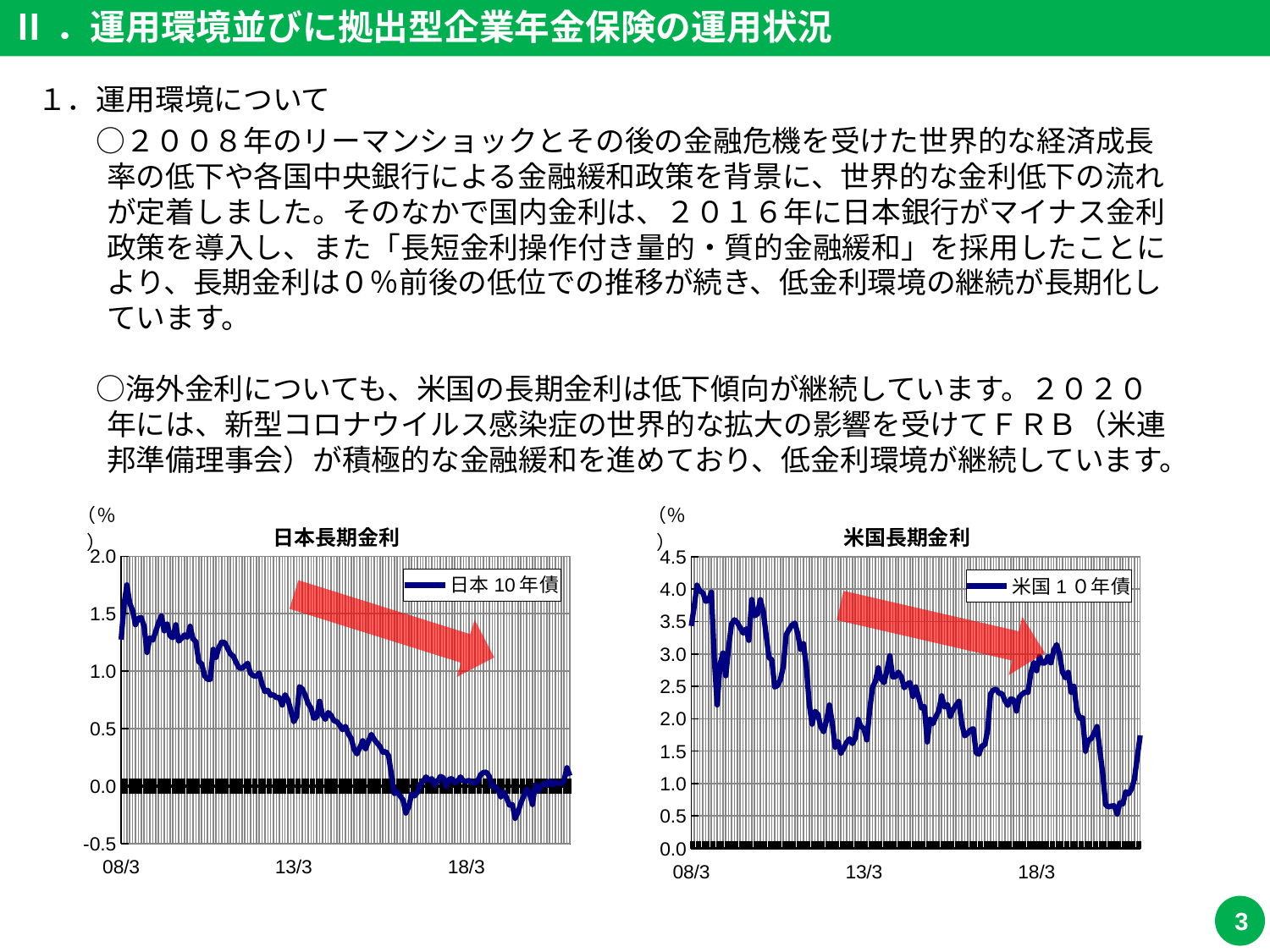

# Ⅱ．運用環境並びに拠出型企業年金保険の運用状況
１．運用環境について
　　○２００８年のリーマンショックとその後の金融危機を受けた世界的な経済成長率の低下や各国中央銀行による金融緩和政策を背景に、世界的な金利低下の流れが定着しました。そのなかで国内金利は、２０１６年に日本銀行がマイナス金利政策を導入し、また「長短金利操作付き量的・質的金融緩和」を採用したことにより、長期金利は０％前後の低位での推移が続き、低金利環境の継続が長期化しています。

　　○海外金利についても、米国の長期金利は低下傾向が継続しています。２０２０年には、新型コロナウイルス感染症の世界的な拡大の影響を受けてＦＲＢ（米連邦準備理事会）が積極的な金融緩和を進めており、低金利環境が継続しています。

### Chart: 日本長期金利

| Category | 日本10年債 |
|---|---|
| 08/3 | 1.2745 |
|  | 1.575 |
|  | 1.75 |
|  | 1.59 |
|  | 1.528 |
|  | 1.4039999999999981 |
|  | 1.46 |
|  | 1.4649999999999992 |
|  | 1.3900000000000001 |
|  | 1.163 |
|  | 1.288999999999999 |
|  | 1.27 |
| 09/3 | 1.342 |
|  | 1.42 |
|  | 1.4789999999999992 |
|  | 1.35 |
|  | 1.41 |
|  | 1.306 |
|  | 1.290999999999999 |
|  | 1.4039999999999981 |
|  | 1.260999999999999 |
|  | 1.284999999999999 |
|  | 1.314999999999999 |
|  | 1.294999999999999 |
| 10/3 | 1.3900000000000001 |
|  | 1.28 |
|  | 1.254999999999999 |
|  | 1.081 |
|  | 1.064999999999999 |
|  | 0.9600000000000004 |
|  | 0.93 |
|  | 0.929 |
|  | 1.1900000000000008 |
|  | 1.12 |
|  | 1.2089999999999992 |
|  | 1.252999999999999 |
| 11/3 | 1.2489999999999992 |
|  | 1.2 |
|  | 1.149999999999999 |
|  | 1.131 |
|  | 1.075 |
|  | 1.028999999999999 |
|  | 1.024999999999999 |
|  | 1.044999999999999 |
|  | 1.068 |
|  | 0.98 |
|  | 0.9600000000000004 |
|  | 0.9550000000000004 |
| 12/3 | 0.984 |
|  | 0.885 |
|  | 0.823 |
|  | 0.8330000000000004 |
|  | 0.79 |
|  | 0.794 |
|  | 0.7700000000000005 |
|  | 0.7700000000000005 |
|  | 0.7050000000000004 |
|  | 0.795 |
|  | 0.7490000000000004 |
|  | 0.6590000000000006 |
| 13/3 | 0.56 |
|  | 0.6050000000000004 |
|  | 0.8650000000000004 |
|  | 0.8450000000000004 |
|  | 0.79 |
|  | 0.7190000000000004 |
|  | 0.68 |
|  | 0.59 |
|  | 0.6000000000000004 |
|  | 0.7380000000000004 |
|  | 0.6200000000000004 |
|  | 0.581 |
| 14/3 | 0.6400000000000005 |
|  | 0.6150000000000004 |
|  | 0.57 |
|  | 0.56 |
|  | 0.53 |
|  | 0.4900000000000002 |
|  | 0.52 |
|  | 0.455 |
|  | 0.4150000000000002 |
|  | 0.32000000000000023 |
|  | 0.2800000000000001 |
|  | 0.33500000000000035 |
| 15/3 | 0.39500000000000035 |
|  | 0.32500000000000023 |
|  | 0.39000000000000024 |
|  | 0.45 |
|  | 0.4050000000000001 |
|  | 0.3750000000000002 |
|  | 0.3450000000000001 |
|  | 0.2950000000000002 |
|  | 0.3000000000000002 |
|  | 0.265 |
|  | 0.09500000000000004 |
|  | -0.065 |
| 16/3 | -0.05 |
|  | -0.085 |
|  | -0.12000000000000002 |
|  | -0.234 |
|  | -0.1800000000000001 |
|  | -0.06900000000000003 |
|  | -0.085 |
|  | -0.055000000000000014 |
|  | 0.014999999999999998 |
|  | 0.041 |
|  | 0.081 |
|  | 0.05 |
| 17/3 | 0.065 |
|  | 0.010000000000000005 |
|  | 0.04000000000000002 |
|  | 0.08400000000000005 |
|  | 0.07300000000000001 |
|  | 0.0 |
|  | 0.06000000000000003 |
|  | 0.065 |
|  | 0.030000000000000002 |
|  | 0.04500000000000001 |
|  | 0.08000000000000004 |
|  | 0.04500000000000001 |
| 18/3 | 0.041 |
|  | 0.05 |
|  | 0.030000000000000002 |
|  | 0.025 |
|  | 0.046 |
|  | 0.1 |
|  | 0.12000000000000002 |
|  | 0.12100000000000002 |
|  | 0.085 |
|  | -0.0040000000000000036 |
|  | -0.0010000000000000009 |
|  | -0.030000000000000002 |
| 19/3 | -0.09500000000000004 |
|  | -0.05 |
|  | -0.1 |
|  | -0.165 |
|  | -0.16 |
|  | -0.2800000000000001 |
|  | -0.225 |
|  | -0.1450000000000001 |
|  | -0.085 |
|  | -0.025 |
|  | -0.065 |
|  | -0.16 |
| 20/3 | 0.010000000000000005 |
|  | -0.04200000000000002 |
|  | 0.0 |
|  | 0.025 |
|  | 0.010000000000000005 |
|  | 0.04500000000000001 |
|  | 0.010000000000000005 |
|  | 0.03500000000000001 |
|  | 0.025 |
|  | 0.02000000000000001 |
|  | 0.05 |
|  | 0.16 |
| 21/3 | 0.09000000000000002 |

### Chart: 米国長期金利

| Category | 米国1０年債 |
|---|---|
| 08/3 | 3.4305999999999988 |
|  | 3.7279000000000018 |
|  | 4.0595 |
|  | 3.969 |
|  | 3.9461999999999997 |
|  | 3.811599999999998 |
|  | 3.8234 |
|  | 3.952999999999998 |
|  | 2.92 |
|  | 2.212299999999998 |
|  | 2.8403 |
|  | 3.0131 |
| 09/3 | 2.6629 |
|  | 3.1149999999999998 |
|  | 3.463 |
|  | 3.527 |
|  | 3.483 |
|  | 3.403 |
|  | 3.32 |
|  | 3.3859999999999997 |
|  | 3.209 |
|  | 3.838999999999998 |
|  | 3.588 |
|  | 3.6149999999999998 |
| 10/3 | 3.8369999999999984 |
|  | 3.657 |
|  | 3.296 |
|  | 2.944 |
|  | 2.909 |
|  | 2.488 |
|  | 2.512999999999998 |
|  | 2.603 |
|  | 2.8099999999999987 |
|  | 3.297 |
|  | 3.375999999999998 |
|  | 3.444 |
| 11/3 | 3.475999999999998 |
|  | 3.3139999999999987 |
|  | 3.069 |
|  | 3.158 |
|  | 2.798 |
|  | 2.225 |
|  | 1.9169999999999991 |
|  | 2.1149999999999998 |
|  | 2.07 |
|  | 1.877999999999999 |
|  | 1.799 |
|  | 1.974 |
| 12/3 | 2.2119999999999997 |
|  | 1.9369999999999992 |
|  | 1.558999999999999 |
|  | 1.645999999999999 |
|  | 1.4689999999999992 |
|  | 1.548999999999999 |
|  | 1.633999999999999 |
|  | 1.691 |
|  | 1.616 |
|  | 1.703 |
|  | 1.9869999999999992 |
|  | 1.877 |
| 13/3 | 1.85 |
|  | 1.673 |
|  | 2.129 |
|  | 2.487 |
|  | 2.577 |
|  | 2.785 |
|  | 2.6109999999999998 |
|  | 2.5549999999999997 |
|  | 2.745 |
|  | 2.9709999999999988 |
|  | 2.645 |
|  | 2.648 |
| 14/3 | 2.719 |
|  | 2.647 |
|  | 2.476999999999998 |
|  | 2.5309999999999997 |
|  | 2.5589999999999997 |
|  | 2.344 |
|  | 2.4899999999999998 |
|  | 2.335999999999998 |
|  | 2.165 |
|  | 2.188 |
|  | 1.641999999999999 |
|  | 1.994 |
| 15/3 | 1.9239999999999982 |
|  | 2.032999999999998 |
|  | 2.122 |
|  | 2.3539999999999988 |
|  | 2.181 |
|  | 2.219 |
|  | 2.038 |
|  | 2.143 |
|  | 2.207 |
|  | 2.27 |
|  | 1.9219999999999982 |
|  | 1.7360000000000009 |
| 16/3 | 1.770000000000001 |
|  | 1.825 |
|  | 1.847 |
|  | 1.4709999999999992 |
|  | 1.454 |
|  | 1.581 |
|  | 1.595 |
|  | 1.826 |
|  | 2.3819999999999997 |
|  | 2.445 |
|  | 2.4539999999999997 |
|  | 2.3909999999999987 |
| 17/3 | 2.388 |
|  | 2.281 |
|  | 2.204 |
|  | 2.3049999999999997 |
|  | 2.295 |
|  | 2.118 |
|  | 2.3339999999999987 |
|  | 2.38 |
|  | 2.4109999999999987 |
|  | 2.4059999999999997 |
|  | 2.706 |
|  | 2.8619999999999997 |
| 18/3 | 2.74 |
|  | 2.9579999999999997 |
|  | 2.8589999999999987 |
|  | 2.8609999999999998 |
|  | 2.961 |
|  | 2.8609999999999998 |
|  | 3.062 |
|  | 3.144 |
|  | 2.989 |
|  | 2.72 |
|  | 2.63 |
|  | 2.7159999999999997 |
| 19/3 | 2.4059999999999997 |
|  | 2.4989999999999997 |
|  | 2.125 |
|  | 2.006 |
|  | 2.0149999999999997 |
|  | 1.498 |
|  | 1.665999999999999 |
|  | 1.6922 |
|  | 1.777 |
|  | 1.8800000000000001 |
|  | 1.508 |
|  | 1.149999999999999 |
| 20/3 | 0.6700000000000007 |
|  | 0.6400000000000005 |
|  | 0.6530000000000006 |
|  | 0.6570000000000006 |
|  | 0.529 |
|  | 0.7060000000000004 |
|  | 0.6850000000000007 |
|  | 0.8750000000000004 |
|  | 0.8410000000000004 |
|  | 0.916 |
|  | 1.066999999999999 |
|  | 1.4069999999999991 |
| 21/3 | 1.7420000000000009 |

3